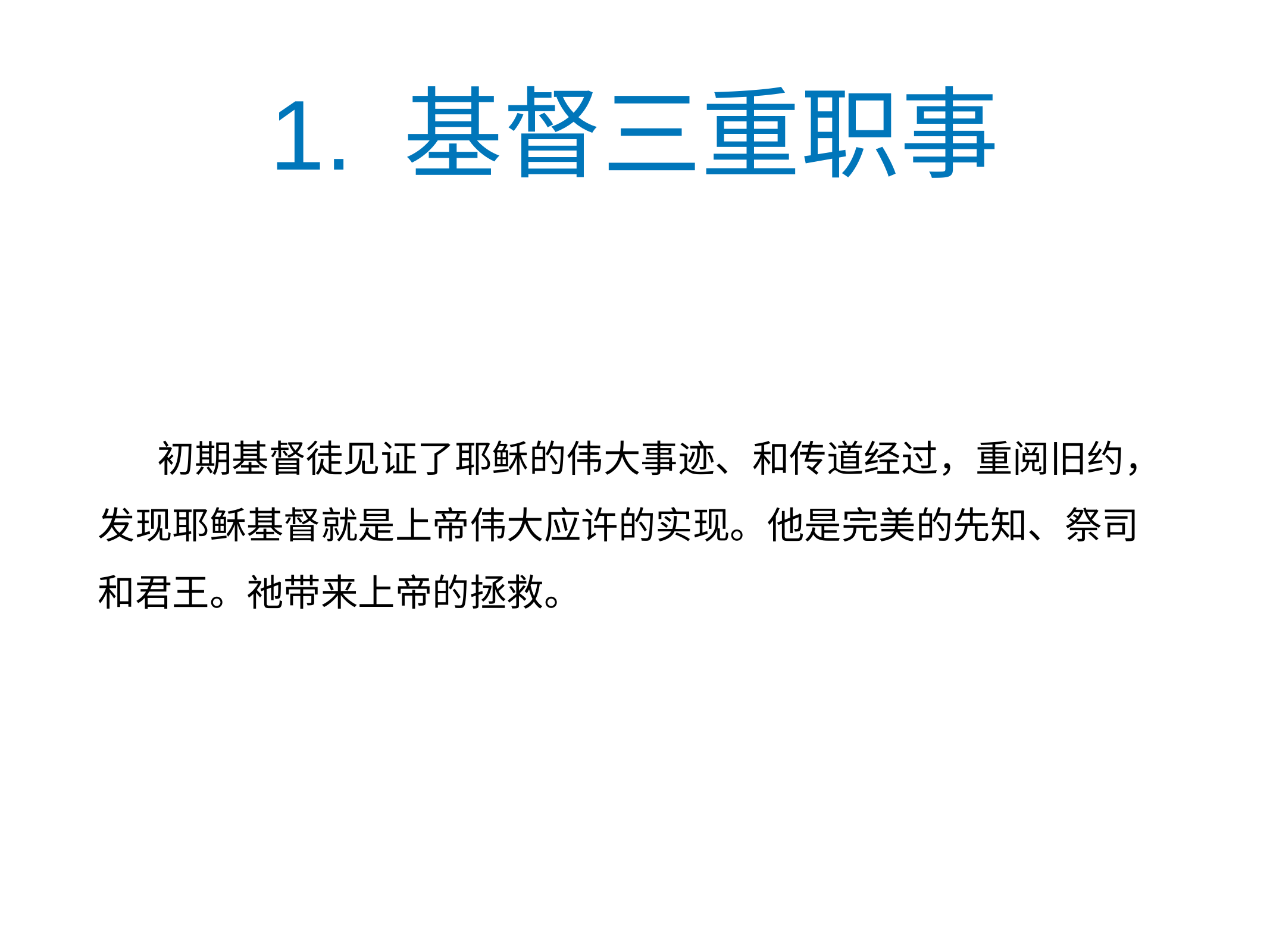

# 1. 基督三重职事
初期基督徒见证了耶稣的伟大事迹、和传道经过，重阅旧约，发现耶稣基督就是上帝伟大应许的实现。他是完美的先知、祭司和君王。祂带来上帝的拯救。